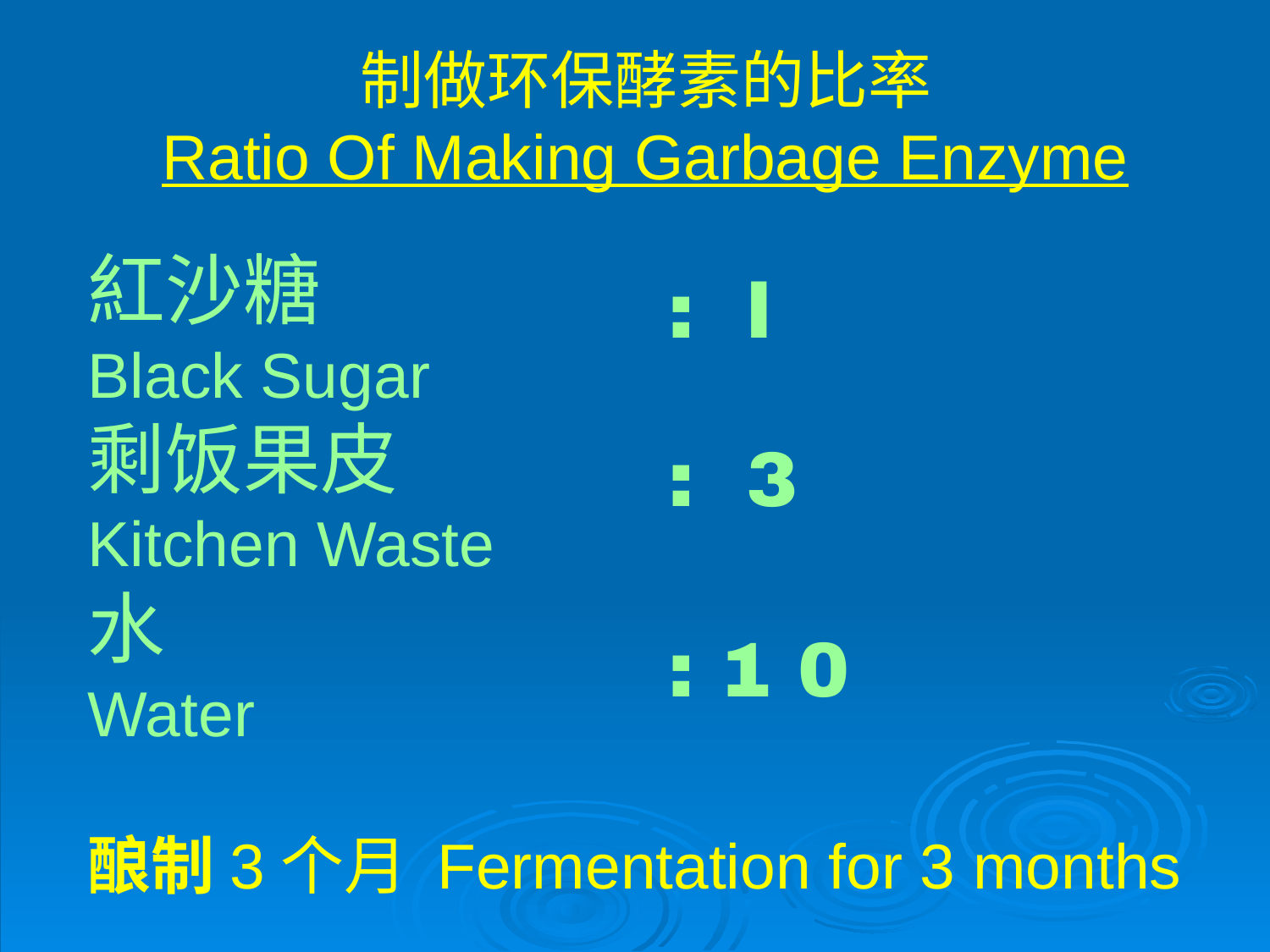

制做环保酵素的比率
Ratio Of Making Garbage Enzyme
# 紅沙糖 　　　　　　 Black Sugar 剩饭果皮 　　　　　 Kitchen Waste 水 	   	             　　 Water 酿制3个月 Fermentation for 3 months
:  l
:  3
: 1 0